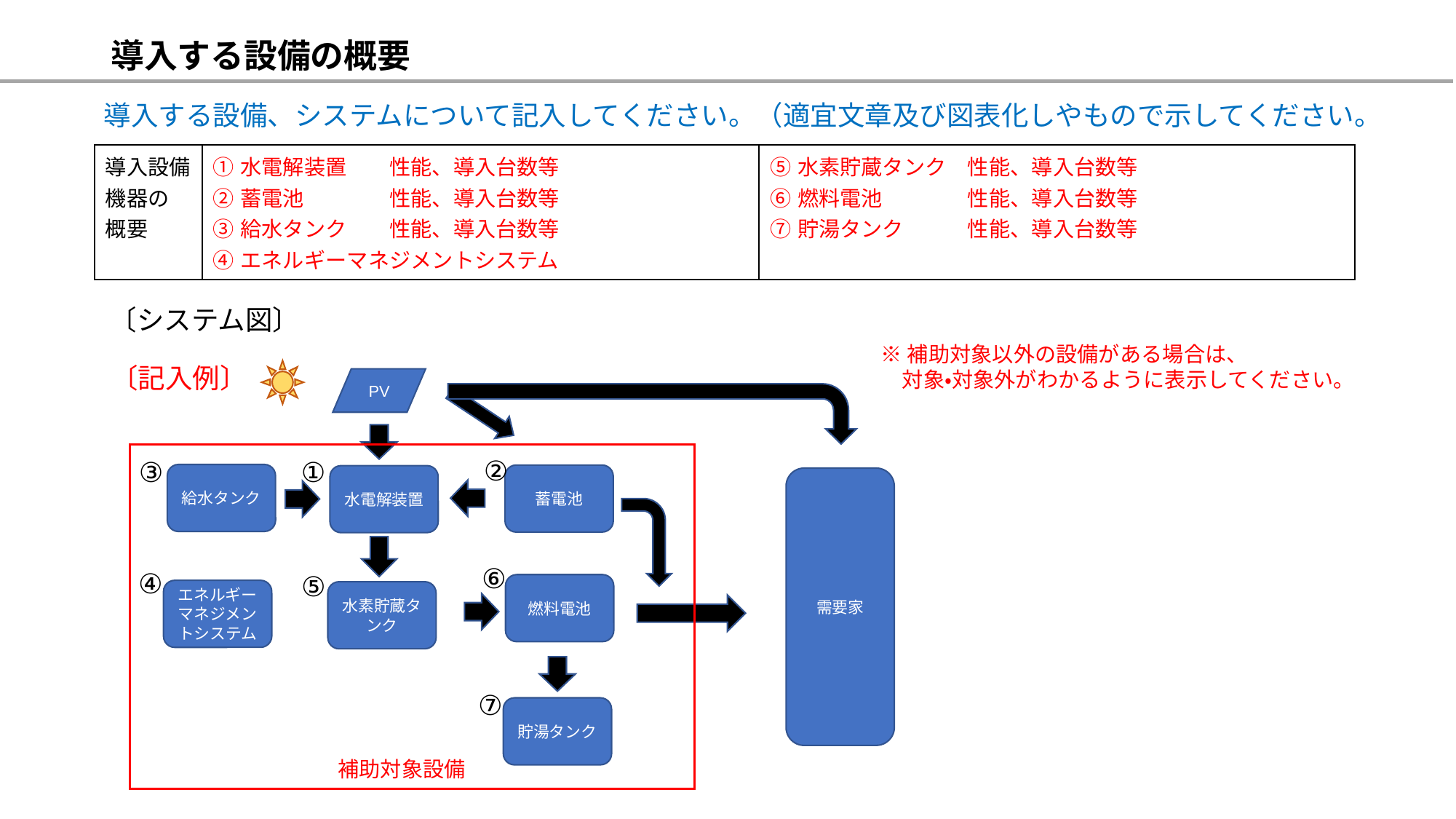

# 導入する設備の概要
導入する設備、システムについて記入してください。（適宜文章及び図表化しやもので示してください。
| 導入設備機器の 概要 | ①水電解装置　　性能、導入台数等 ②蓄電池　　　　性能、導入台数等 ③給水タンク　　性能、導入台数等 ④エネルギーマネジメントシステム | ⑤水素貯蔵タンク　性能、導入台数等 ⑥燃料電池　　　　性能、導入台数等 ⑦貯湯タンク　　　性能、導入台数等 |
| --- | --- | --- |

〔システム図〕
※補助対象以外の設備がある場合は、
　対象・対象外がわかるように表示してください。
〔記入例〕

PV

②
③
①
給水タンク
蓄電池
水電解装置
需要家

⑥

④
⑤
燃料電池
エネルギーマネジメントシステム
水素貯蔵タンク

⑦
貯湯タンク
補助対象設備